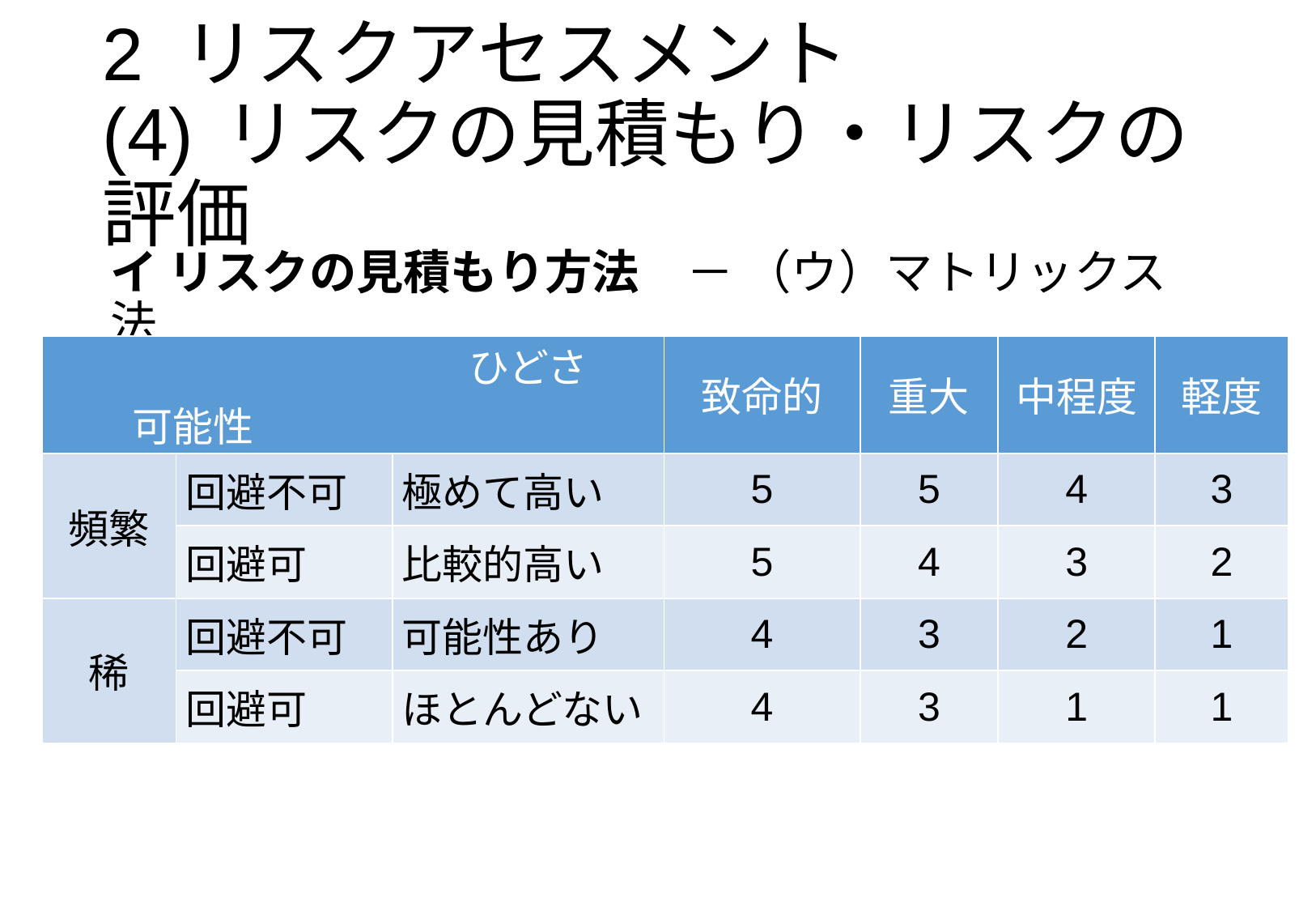

# 2 リスクアセスメント (4)	リスクの見積もり・リスクの評価
イ リスクの見積もり方法　－ （ウ）マトリックス法

| ひどさ 　　可能性 |  |  | 致命的 | 重大 | 中程度 | 軽度 |
| --- | --- | --- | --- | --- | --- | --- |
| 頻繁 | 回避不可 | 極めて高い | 5 | 5 | 4 | 3 |
|  | 回避可 | 比較的高い | 5 | 4 | 3 | 2 |
| 稀 | 回避不可 | 可能性あり | 4 | 3 | 2 | 1 |
|  | 回避可 | ほとんどない | 4 | 3 | 1 | 1 |